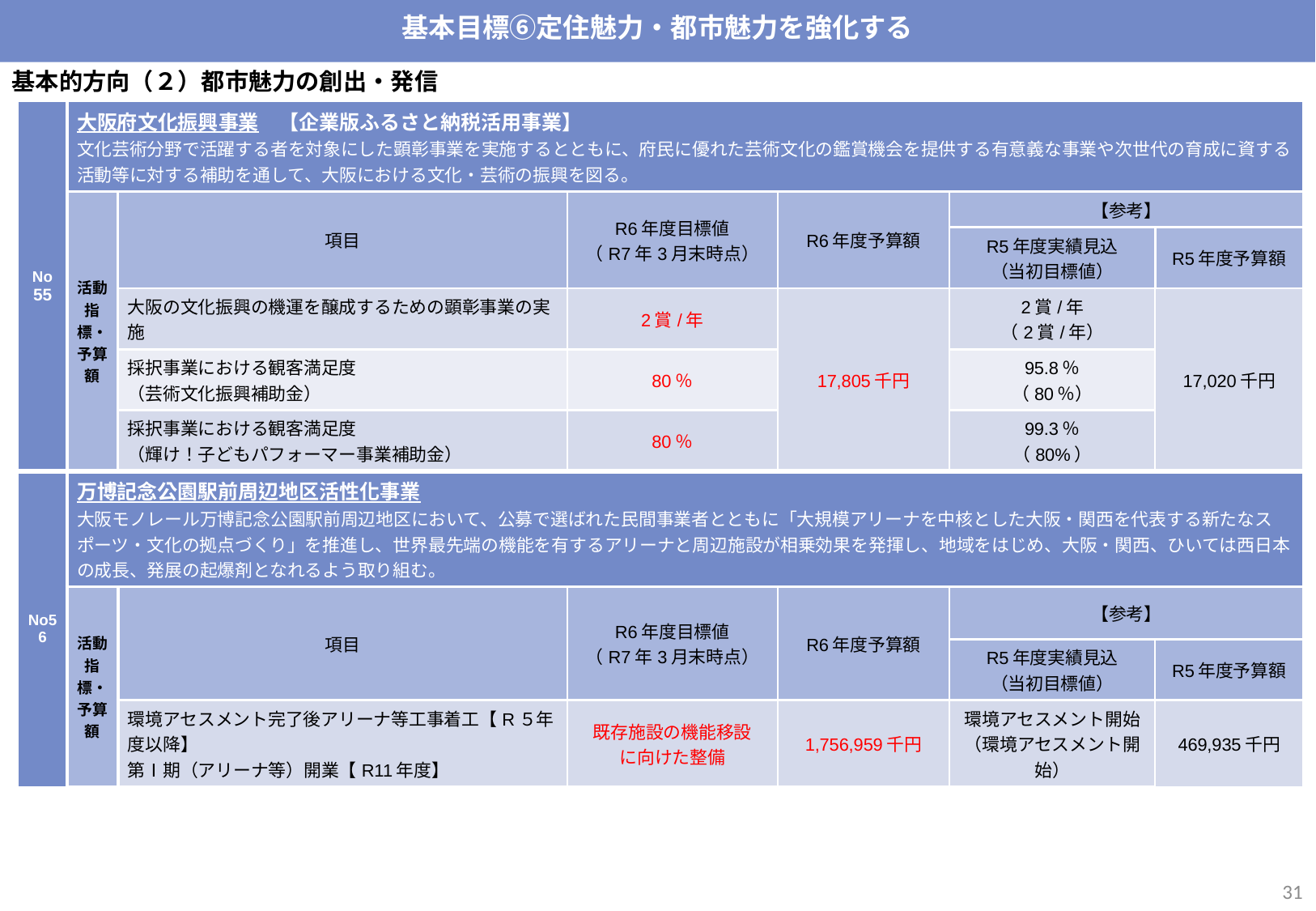

基本目標⑥定住魅力・都市魅力を強化する
基本的方向（２）都市魅力の創出・発信
| No55 | 大阪府文化振興事業　【企業版ふるさと納税活用事業】 文化芸術分野で活躍する者を対象にした顕彰事業を実施するとともに、府民に優れた芸術文化の鑑賞機会を提供する有意義な事業や次世代の育成に資する活動等に対する補助を通して、大阪における文化・芸術の振興を図る。 |  |  |  |  | 公民戦略連携デスクの活動を通じて、企業・大学とwin-winの新たなパートナーシップを築く。また、これまで構築したネットワークを軸に、多様な事業者が連携した取組みを推進。それぞれの強みを活かし社会課題の解決や地域活性化をめざす。 |
| --- | --- | --- | --- | --- | --- | --- |
|  | 活動指標・予算額 | 項目 | R6年度目標値 （R7年3月末時点） | R6年度予算額 | 【参考】 | 予算執行額 （予算額） |
|  |  |  |  |  | R5年度実績見込 （当初目標値） | R5年度予算額 |
|  |  | 大阪の文化振興の機運を醸成するための顕彰事業の実施 | 2賞/年 | 17,805千円 | 2賞/年 （2賞/年） | 17,020千円 |
|  |  | 採択事業における観客満足度 （芸術文化振興補助金） | 80％ |  | 95.8％ （80％） |  |
|  |  | 採択事業における観客満足度 （輝け！子どもパフォーマー事業補助金） | 80％ | ○○○○○○千円 | 99.3％ （80%） | 1,500千円 |
| No56 | 万博記念公園駅前周辺地区活性化事業 大阪モノレール万博記念公園駅前周辺地区において、公募で選ばれた民間事業者とともに「大規模アリーナを中核とした大阪・関西を代表する新たなスポーツ・文化の拠点づくり」を推進し、世界最先端の機能を有するアリーナと周辺施設が相乗効果を発揮し、地域をはじめ、大阪・関西、ひいては西日本の成長、発展の起爆剤となれるよう取り組む。 |  |  |  |  | 公民戦略連携デスクの活動を通じて、企業・大学とwin-winの新たなパートナーシップを築く。また、これまで構築したネットワークを軸に、多様な事業者が連携した取組みを推進。それぞれの強みを活かし社会課題の解決や地域活性化をめざす。 |
|  | 活動指標・予算額 | 項目 | R6年度目標値 （R7年3月末時点） | R6年度予算額 | 【参考】 | 予算執行額 （予算額） |
|  |  |  |  |  | R5年度実績見込 （当初目標値） | R5年度予算額 |
|  |  | 環境アセスメント完了後アリーナ等工事着工【R５年度以降】 第Ⅰ期（アリーナ等）開業【R11年度】 | 既存施設の機能移設 に向けた整備 | 1,756,959千円 | 環境アセスメント開始 （環境アセスメント開始） | 469,935千円 |
31